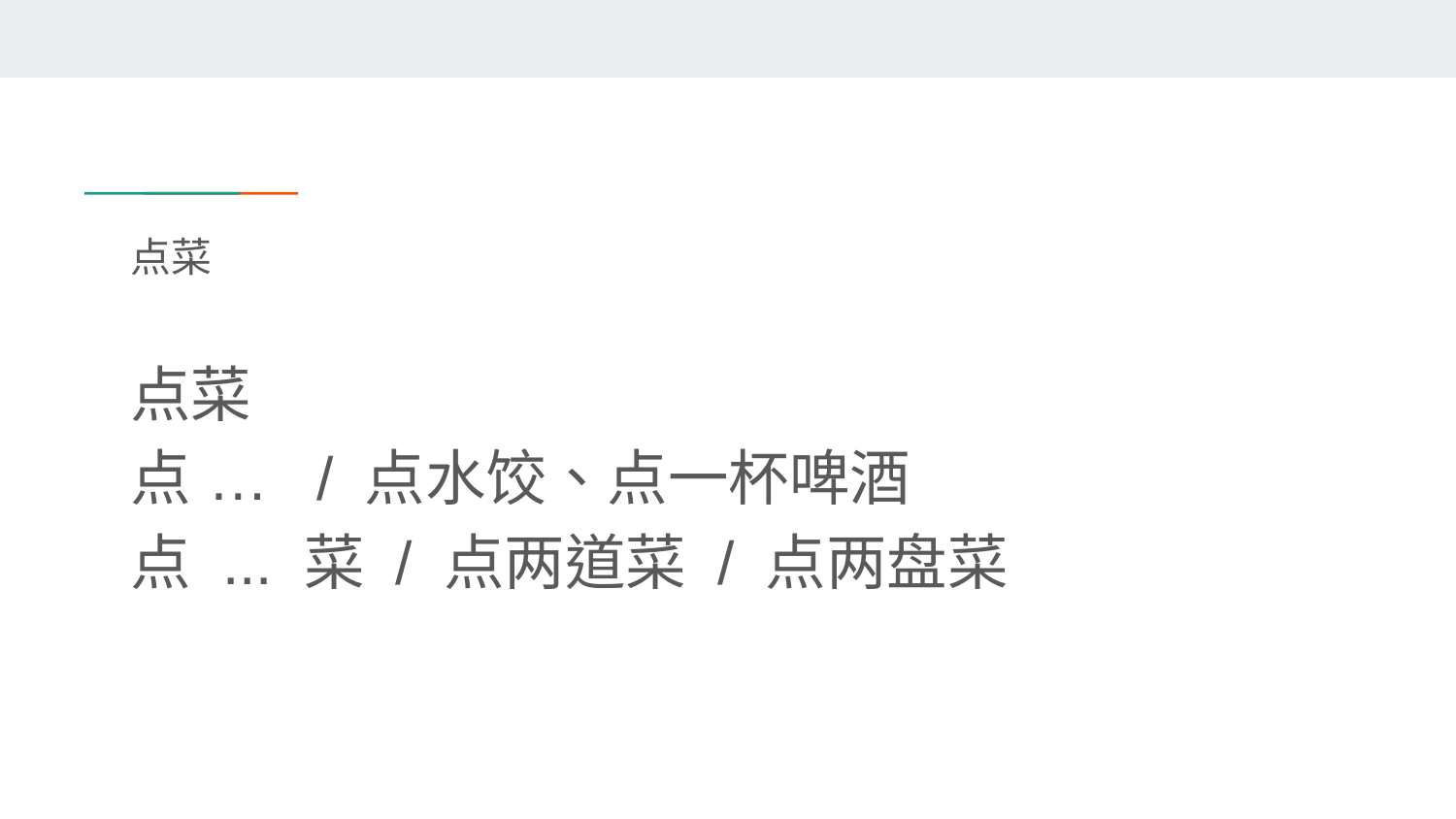

# 点菜
点菜
点 …  / 点水饺、点一杯啤酒
点 ... 菜 / 点两道菜 / 点两盘菜